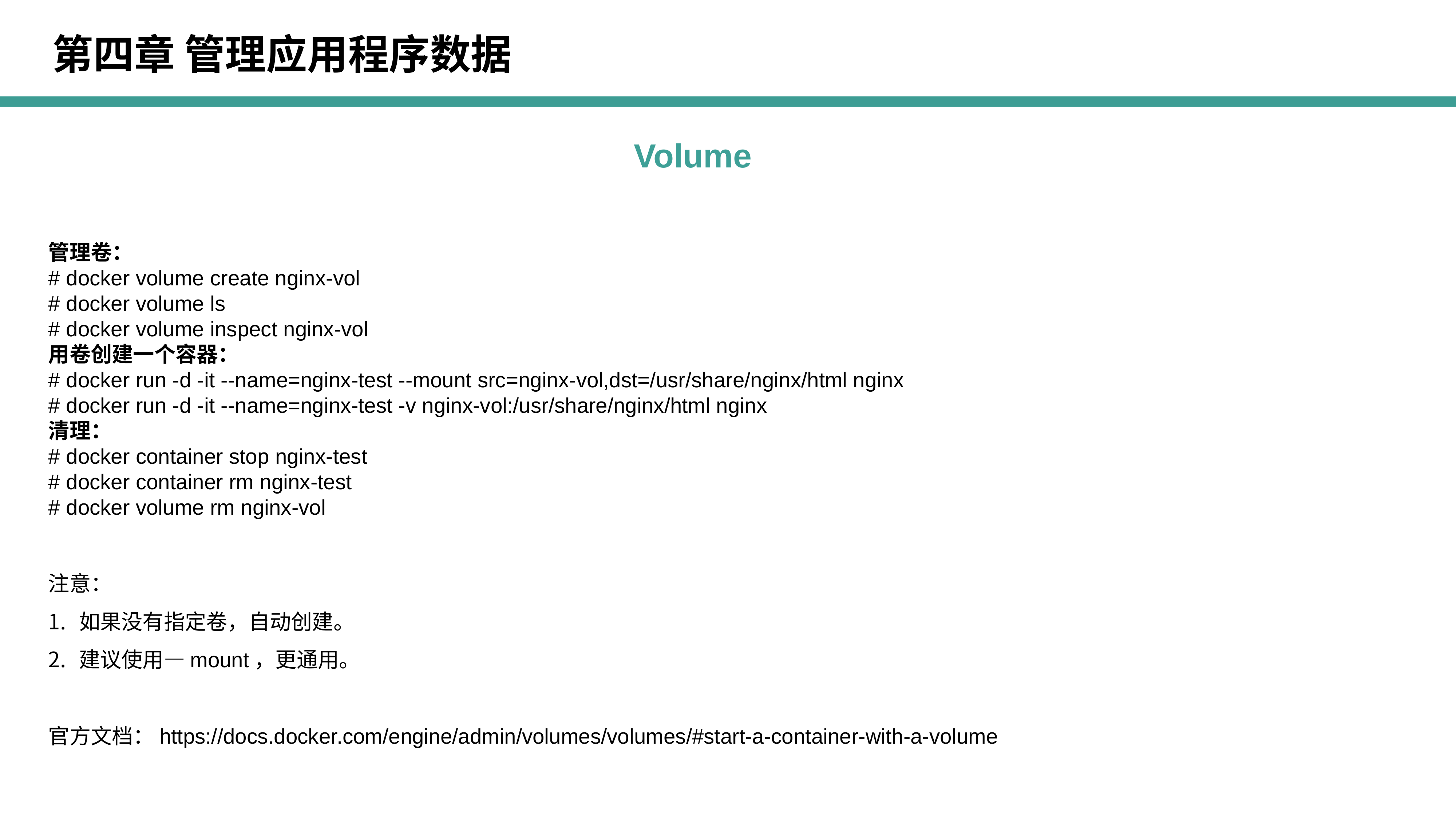

第四章 管理应用程序数据

Volume
管理卷：
# docker volume create nginx-vol
# docker volume ls
# docker volume inspect nginx-vol
用卷创建一个容器：
# docker run -d -it --name=nginx-test --mount src=nginx-vol,dst=/usr/share/nginx/html nginx
# docker run -d -it --name=nginx-test -v nginx-vol:/usr/share/nginx/html nginx
清理：
# docker container stop nginx-test
# docker container rm nginx-test
# docker volume rm nginx-vol

注意：
如果没有指定卷，自动创建。
建议使用—mount，更通用。

官方文档：https://docs.docker.com/engine/admin/volumes/volumes/#start-a-container-with-a-volume